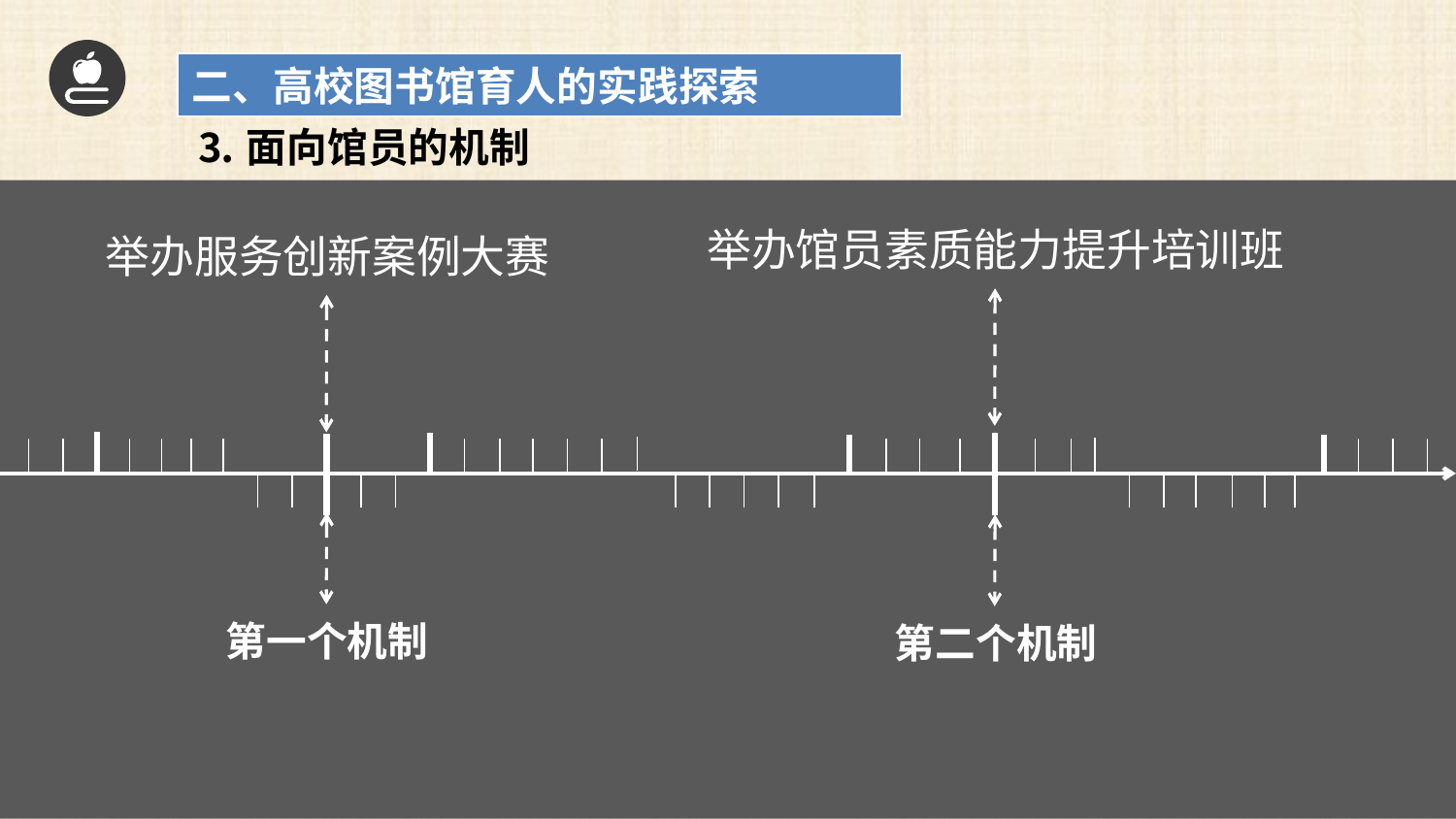

二、高校图书馆育人的实践探索
⒊面向馆员的机制

举办馆员素质能力提升培训班
举办服务创新案例大赛
第一个机制
第二个机制